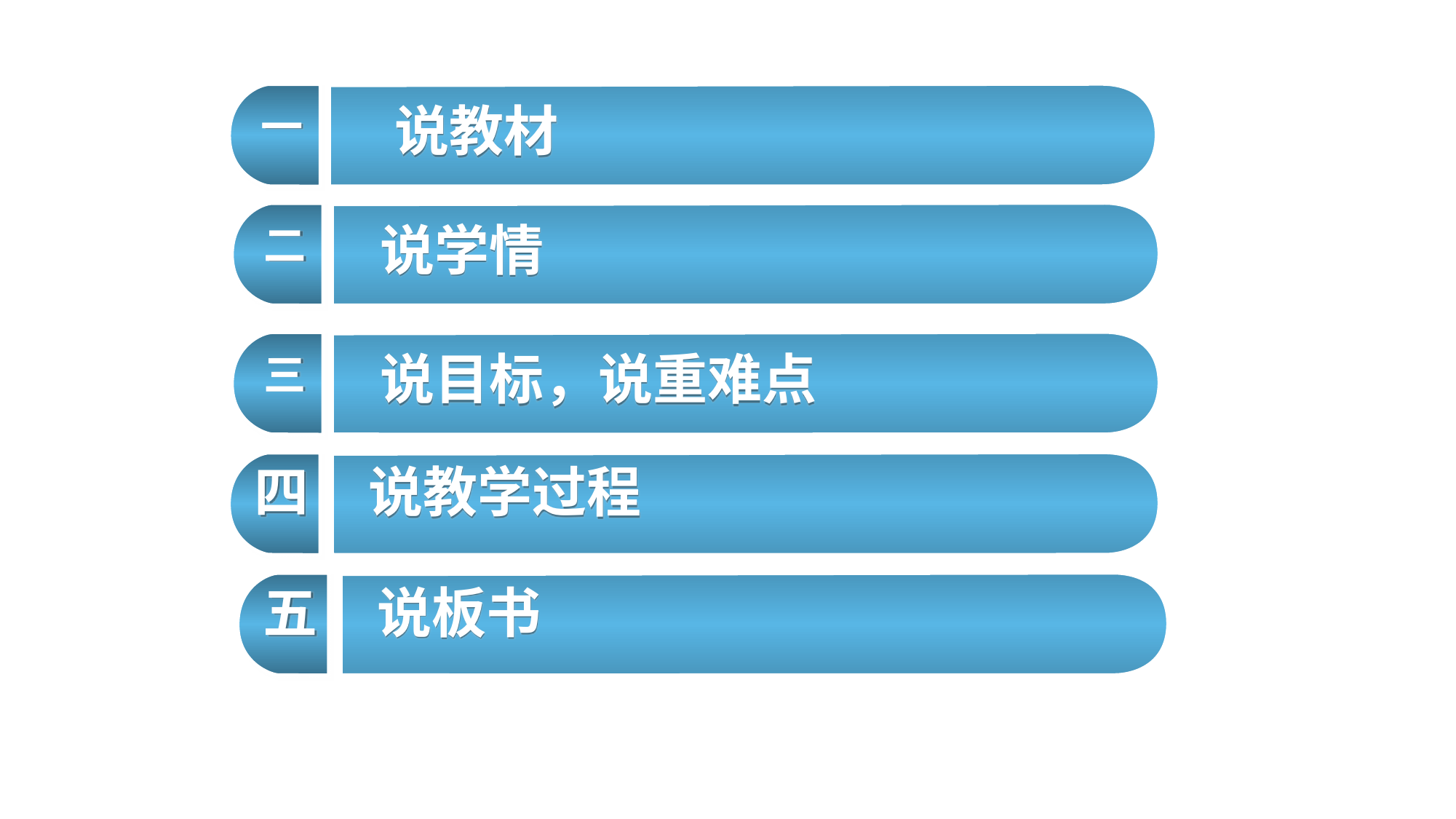

说教材
一

说学情
二

说目标，说重难点

三

四

说教学过程

五

说板书